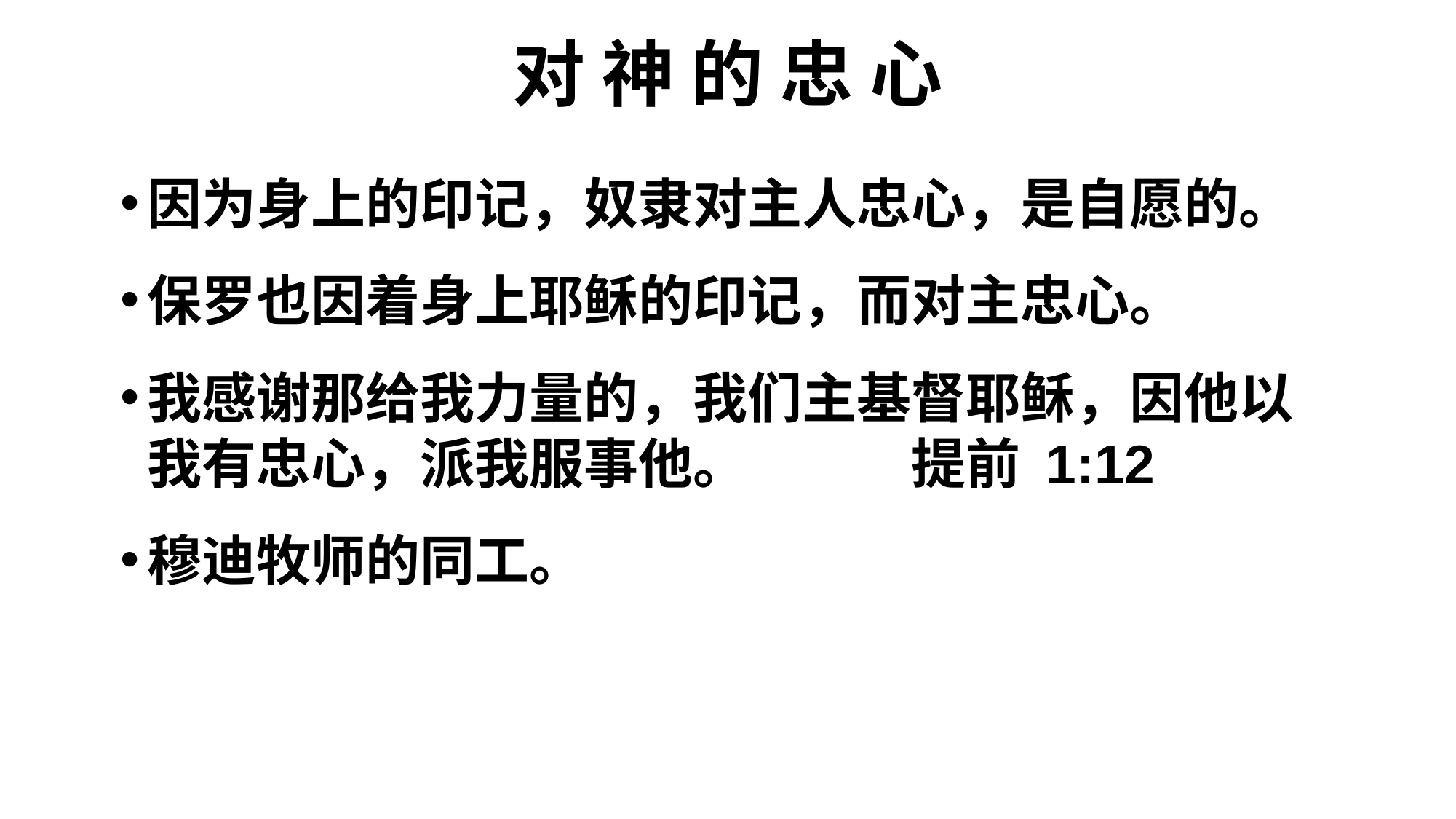

# 对 神 的 忠 心
因为身上的印记，奴隶对主人忠心，是自愿的。
保罗也因着身上耶稣的印记，而对主忠心。
我感谢那给我力量的，我们主基督耶稣，因他以我有忠心，派我服事他。		提前 1:12
穆迪牧师的同工。